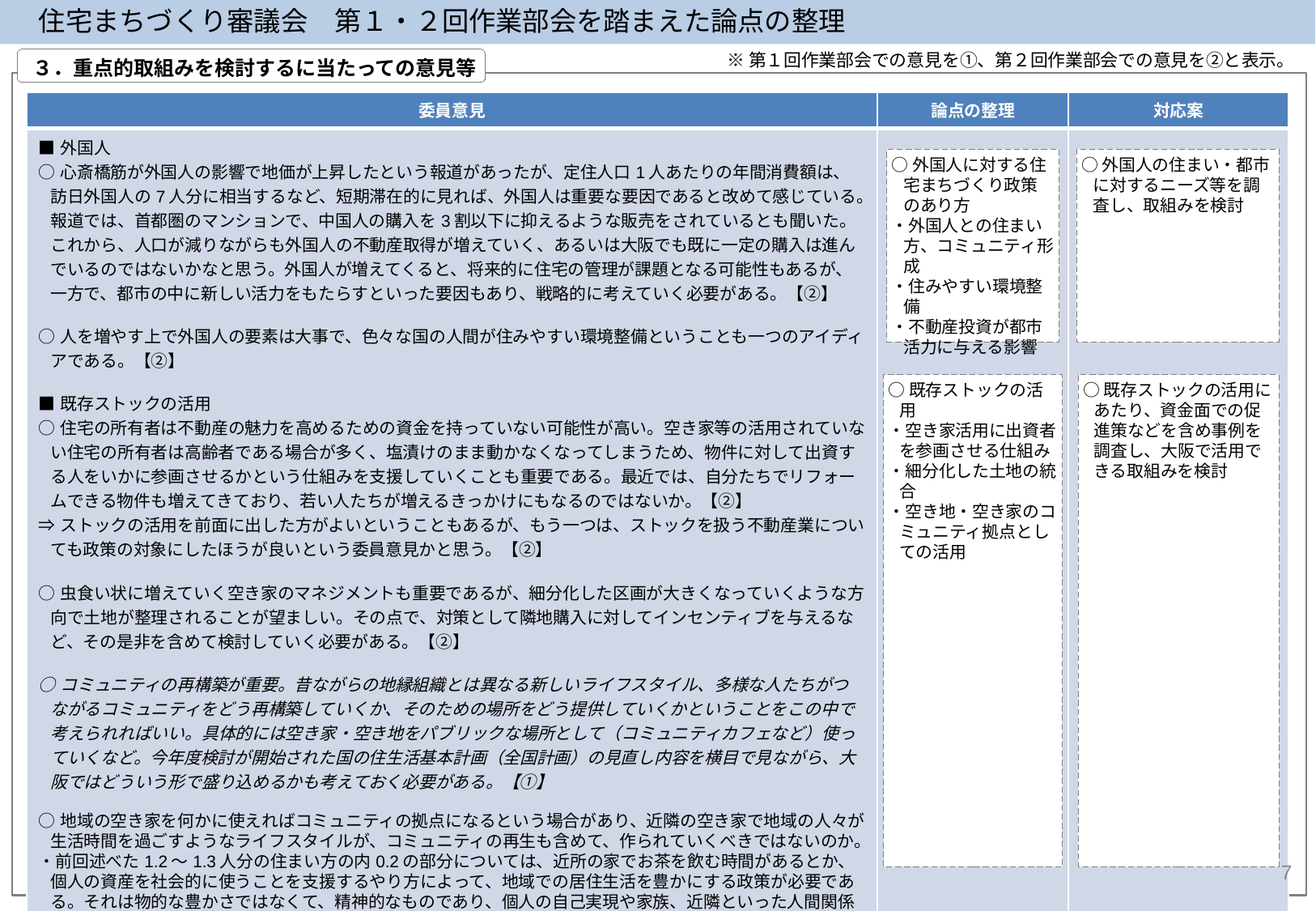

住宅まちづくり審議会　第１・２回作業部会を踏まえた論点の整理
 ３．重点的取組みを検討するに当たっての意見等
※第１回作業部会での意見を①、第２回作業部会での意見を②と表示。

| 委員意見 | 論点の整理 | 対応案 |
| --- | --- | --- |
| ■外国人 ○心斎橋筋が外国人の影響で地価が上昇したという報道があったが、定住人口1人あたりの年間消費額は、訪日外国人の7人分に相当するなど、短期滞在的に見れば、外国人は重要な要因であると改めて感じている。報道では、首都圏のマンションで、中国人の購入を3割以下に抑えるような販売をされているとも聞いた。これから、人口が減りながらも外国人の不動産取得が増えていく、あるいは大阪でも既に一定の購入は進んでいるのではないかなと思う。外国人が増えてくると、将来的に住宅の管理が課題となる可能性もあるが、一方で、都市の中に新しい活力をもたらすといった要因もあり、戦略的に考えていく必要がある。【②】 ○人を増やす上で外国人の要素は大事で、色々な国の人間が住みやすい環境整備ということも一つのアイディアである。【②】 ■既存ストックの活用 ○住宅の所有者は不動産の魅力を高めるための資金を持っていない可能性が高い。空き家等の活用されていない住宅の所有者は高齢者である場合が多く、塩漬けのまま動かなくなってしまうため、物件に対して出資する人をいかに参画させるかという仕組みを支援していくことも重要である。最近では、自分たちでリフォームできる物件も増えてきており、若い人たちが増えるきっかけにもなるのではないか。【②】 ⇒ストックの活用を前面に出した方がよいということもあるが、もう一つは、ストックを扱う不動産業についても政策の対象にしたほうが良いという委員意見かと思う。【②】 ○虫食い状に増えていく空き家のマネジメントも重要であるが、細分化した区画が大きくなっていくような方向で土地が整理されることが望ましい。その点で、対策として隣地購入に対してインセンティブを与えるなど、その是非を含めて検討していく必要がある。【②】 ○コミュニティの再構築が重要。昔ながらの地縁組織とは異なる新しいライフスタイル、多様な人たちがつながるコミュニティをどう再構築していくか、そのための場所をどう提供していくかということをこの中で考えられればいい。具体的には空き家・空き地をパブリックな場所として（コミュニティカフェなど）使っていくなど。今年度検討が開始された国の住生活基本計画（全国計画）の見直し内容を横目で見ながら、大阪ではどういう形で盛り込めるかも考えておく必要がある。【①】 ○地域の空き家を何かに使えればコミュニティの拠点になるという場合があり、近隣の空き家で地域の人々が生活時間を過ごすようなライフスタイルが、コミュニティの再生も含めて、作られていくべきではないのか。 ・前回述べた1.2～1.3人分の住まい方の内0.2の部分については、近所の家でお茶を飲む時間があるとか、個人の資産を社会的に使うことを支援するやり方によって、地域での居住生活を豊かにする政策が必要である。それは物的な豊かさではなくて、精神的なものであり、個人の自己実現や家族、近隣といった人間関係の豊かさということもある。 ・結果として出生率の向上につながる、というところを目指したい。交流人口というと、旅行者、多地域居住、別荘となるが、もう少し日常のデイライフの中での資産活用、自分の家以外を使うとか、近隣で育児を助け合うとか、府民の拠点となる場所が新たに生まれていけばいいのでは。【②】 |  |  |
○外国人に対する住宅まちづくり政策のあり方
・外国人との住まい方、コミュニティ形成
・住みやすい環境整備
・不動産投資が都市活力に与える影響
○外国人の住まい・都市に対するニーズ等を調査し、取組みを検討
○既存ストックの活用
・空き家活用に出資者を参画させる仕組み
・細分化した土地の統合
・空き地・空き家のコミュニティ拠点としての活用
○既存ストックの活用にあたり、資金面での促進策などを含め事例を調査し、大阪で活用できる取組みを検討
7